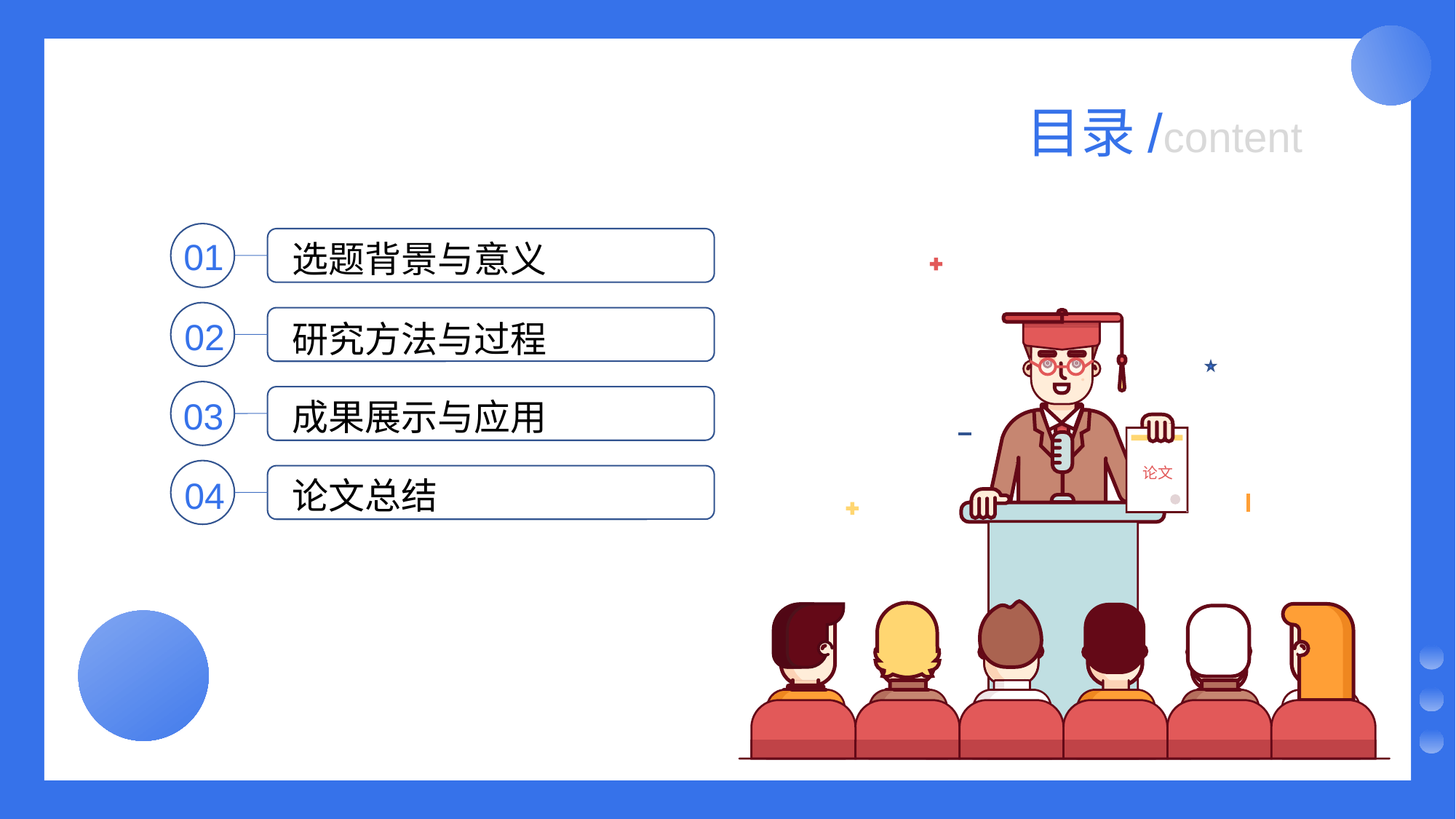

目录/content

01
选题背景与意义

论文

02
研究方法与过程

03
成果展示与应用

04
论文总结